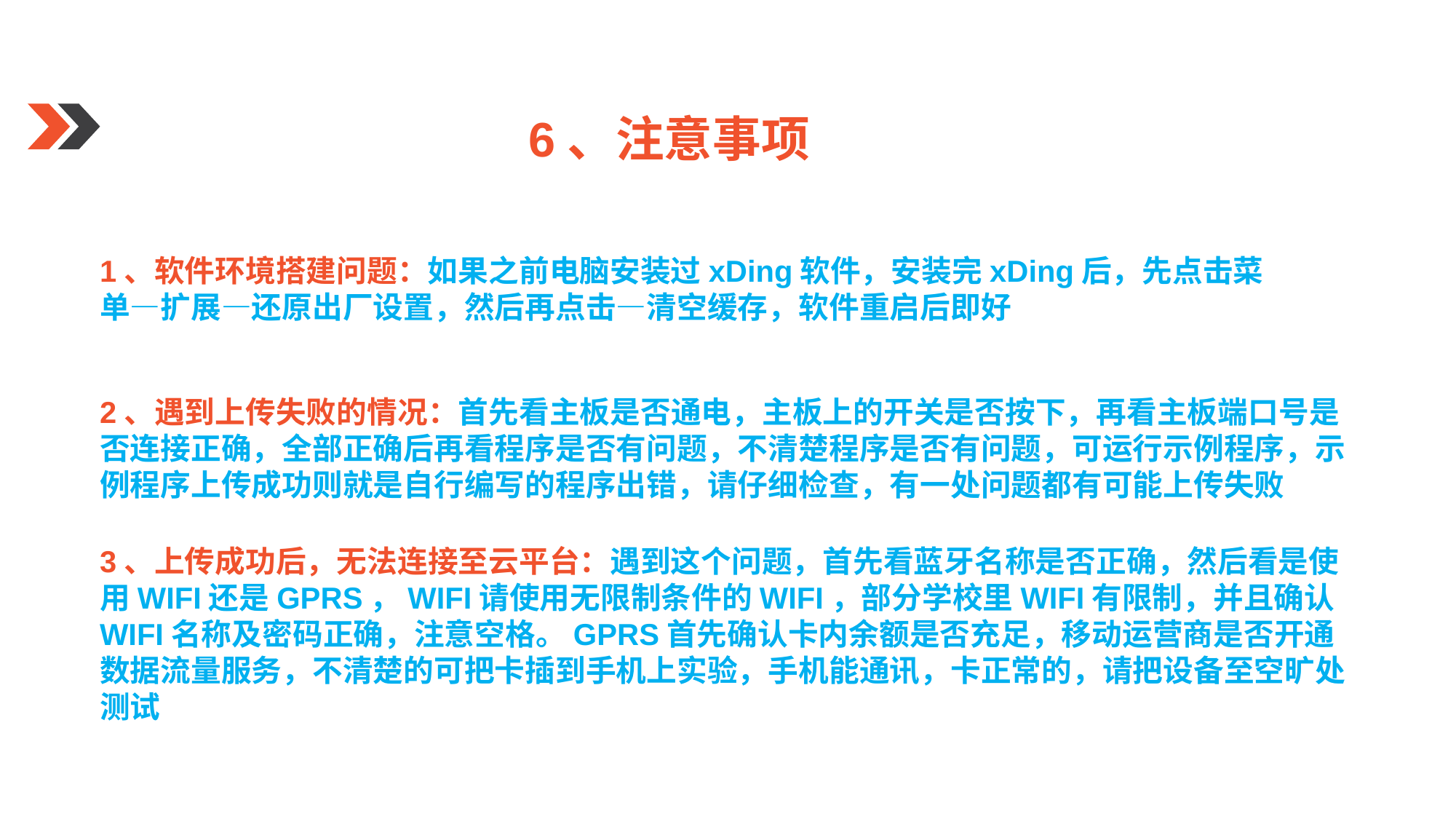

6、注意事项
1、软件环境搭建问题：如果之前电脑安装过xDing软件，安装完xDing后，先点击菜单—扩展—还原出厂设置，然后再点击—清空缓存，软件重启后即好
2、遇到上传失败的情况：首先看主板是否通电，主板上的开关是否按下，再看主板端口号是否连接正确，全部正确后再看程序是否有问题，不清楚程序是否有问题，可运行示例程序，示例程序上传成功则就是自行编写的程序出错，请仔细检查，有一处问题都有可能上传失败
3、上传成功后，无法连接至云平台：遇到这个问题，首先看蓝牙名称是否正确，然后看是使用WIFI还是GPRS，WIFI请使用无限制条件的WIFI，部分学校里WIFI有限制，并且确认WIFI名称及密码正确，注意空格。GPRS首先确认卡内余额是否充足，移动运营商是否开通数据流量服务，不清楚的可把卡插到手机上实验，手机能通讯，卡正常的，请把设备至空旷处测试